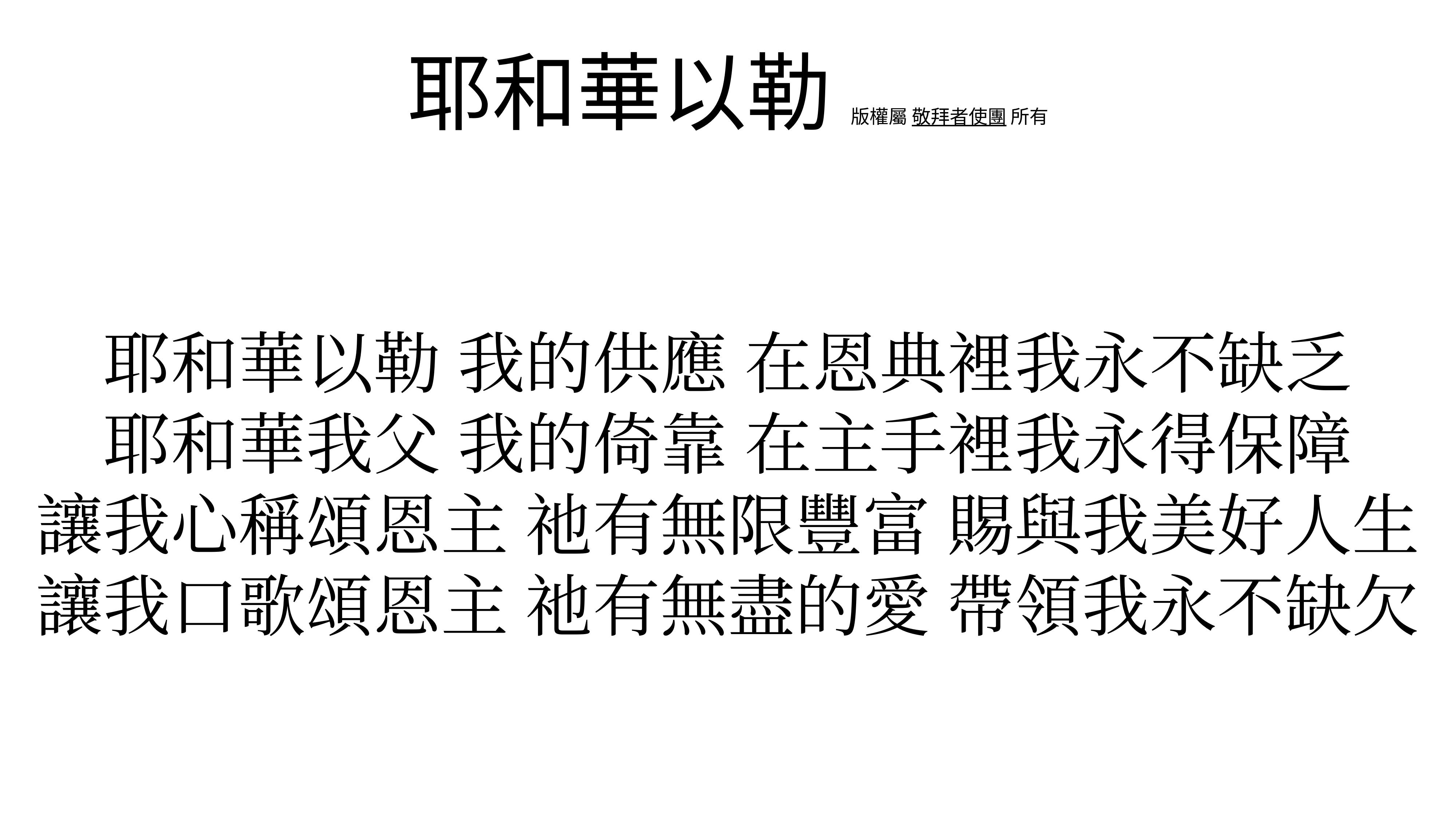

# 耶和華以勒 版權屬 敬拜者使團 所有
耶和華以勒 我的供應 在恩典裡我永不缺乏
耶和華我父 我的倚靠 在主手裡我永得保障
讓我心稱頌恩主 祂有無限豐富 賜與我美好人生
讓我口歌頌恩主 祂有無盡的愛 帶領我永不缺欠